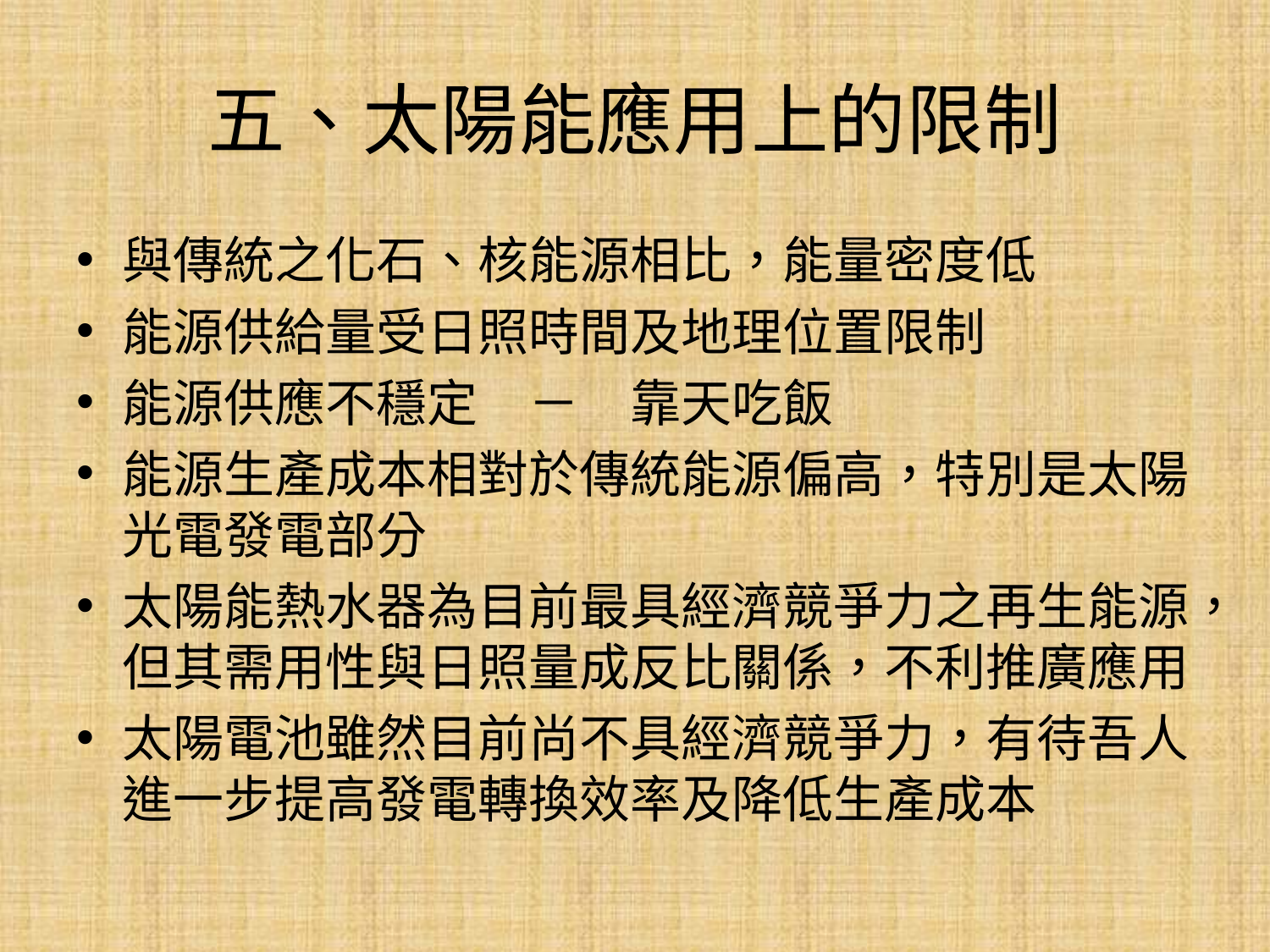

# 五、太陽能應用上的限制
與傳統之化石、核能源相比，能量密度低
能源供給量受日照時間及地理位置限制
能源供應不穩定　－　靠天吃飯
能源生產成本相對於傳統能源偏高，特別是太陽光電發電部分
太陽能熱水器為目前最具經濟競爭力之再生能源，但其需用性與日照量成反比關係，不利推廣應用
太陽電池雖然目前尚不具經濟競爭力，有待吾人進一步提高發電轉換效率及降低生產成本